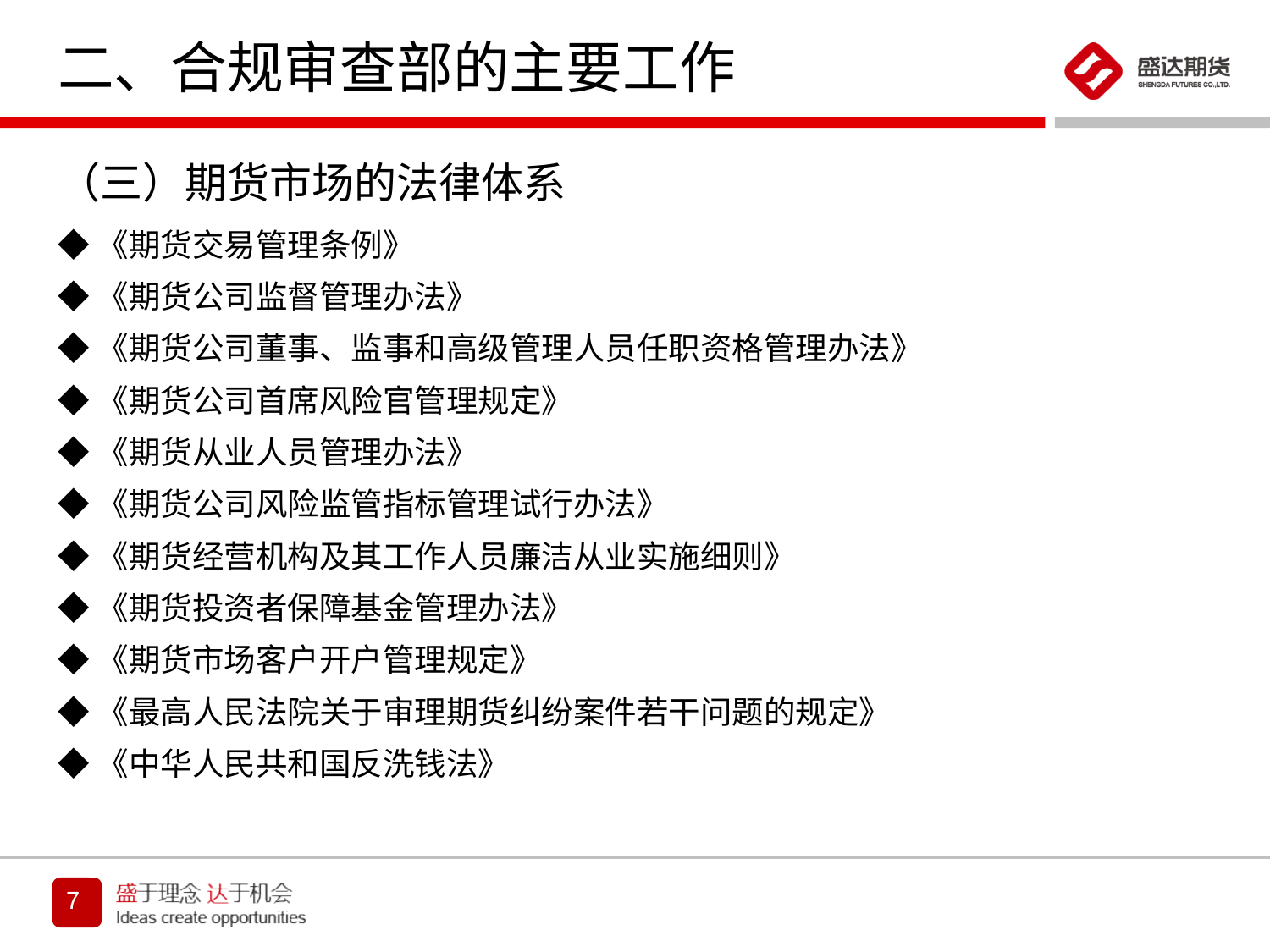

# 二、合规审查部的主要工作
（三）期货市场的法律体系
◆《期货交易管理条例》
◆《期货公司监督管理办法》
◆《期货公司董事、监事和高级管理人员任职资格管理办法》
◆《期货公司首席风险官管理规定》
◆《期货从业人员管理办法》
◆《期货公司风险监管指标管理试行办法》
◆《期货经营机构及其工作人员廉洁从业实施细则》
◆《期货投资者保障基金管理办法》
◆《期货市场客户开户管理规定》
◆《最高人民法院关于审理期货纠纷案件若干问题的规定》
◆《中华人民共和国反洗钱法》